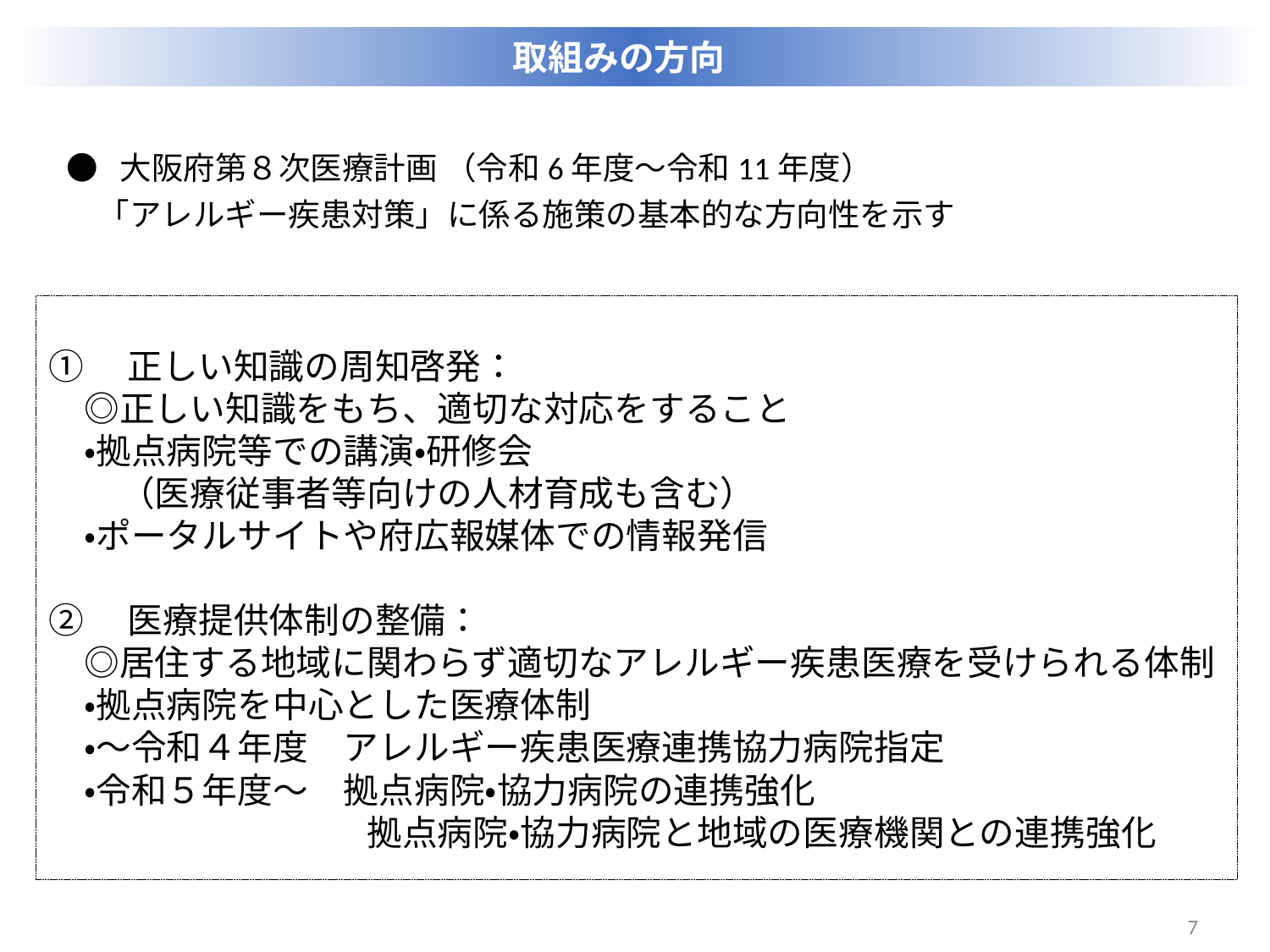

取組みの方向
●  大阪府第８次医療計画 （令和6年度～令和11年度）

　「アレルギー疾患対策」に係る施策の基本的な方向性を示す

①　正しい知識の周知啓発：
　◎正しい知識をもち、適切な対応をすること
　・拠点病院等での講演・研修会
　　（医療従事者等向けの人材育成も含む）
　・ポータルサイトや府広報媒体での情報発信

②　医療提供体制の整備：
　◎居住する地域に関わらず適切なアレルギー疾患医療を受けられる体制
　・拠点病院を中心とした医療体制
　・～令和４年度　アレルギー疾患医療連携協力病院指定
　・令和５年度～　拠点病院・協力病院の連携強化
　　　　　　　　　拠点病院・協力病院と地域の医療機関との連携強化

7